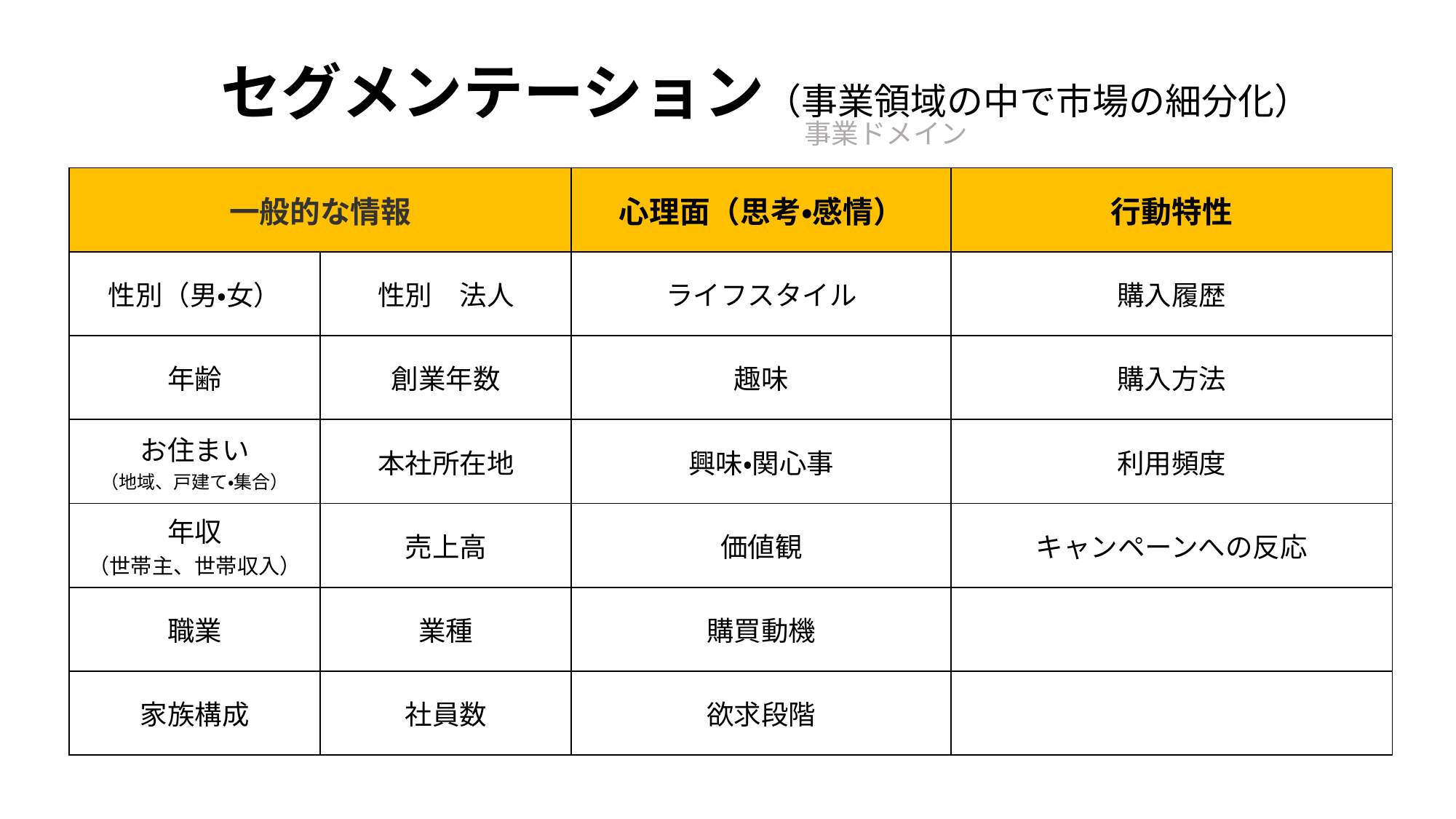

セグメンテーション（事業領域の中で市場の細分化）
事業ドメイン
| 一般的な情報 |  | 心理面（思考・感情） | 行動特性 |
| --- | --- | --- | --- |
| 性別（男・女） | 性別　法人 | ライフスタイル | 購入履歴 |
| 年齢 | 創業年数 | 趣味 | 購入方法 |
| お住まい （地域、戸建て・集合） | 本社所在地 | 興味・関心事 | 利用頻度 |
| 年収 （世帯主、世帯収入） | 売上高 | 価値観 | キャンペーンへの反応 |
| 職業 | 業種 | 購買動機 |  |
| 家族構成 | 社員数 | 欲求段階 |  |